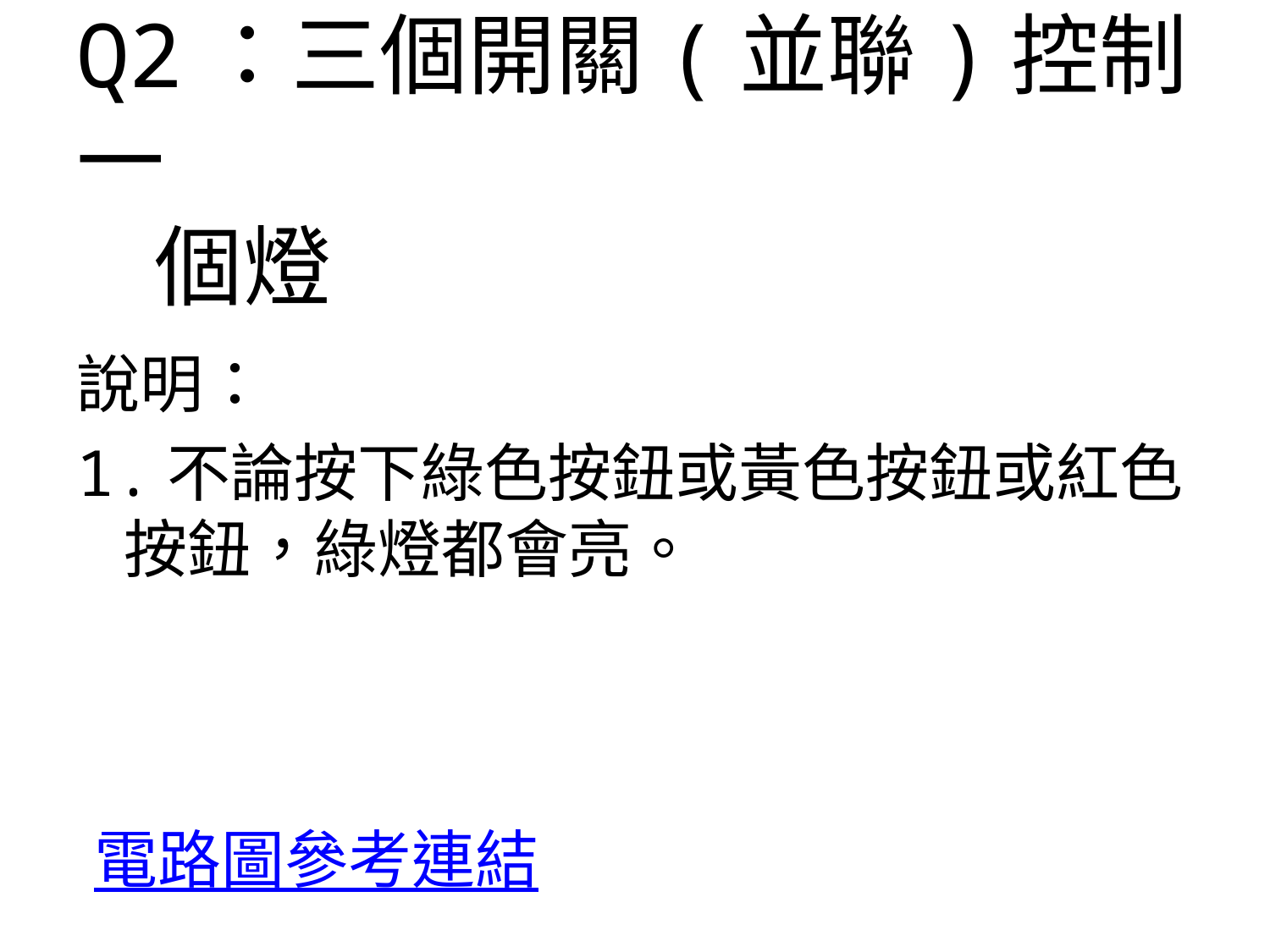

# Q2：三個開關(並聯)控制一 個燈
說明：
1.不論按下綠色按鈕或黃色按鈕或紅色按鈕，綠燈都會亮。

電路圖參考連結